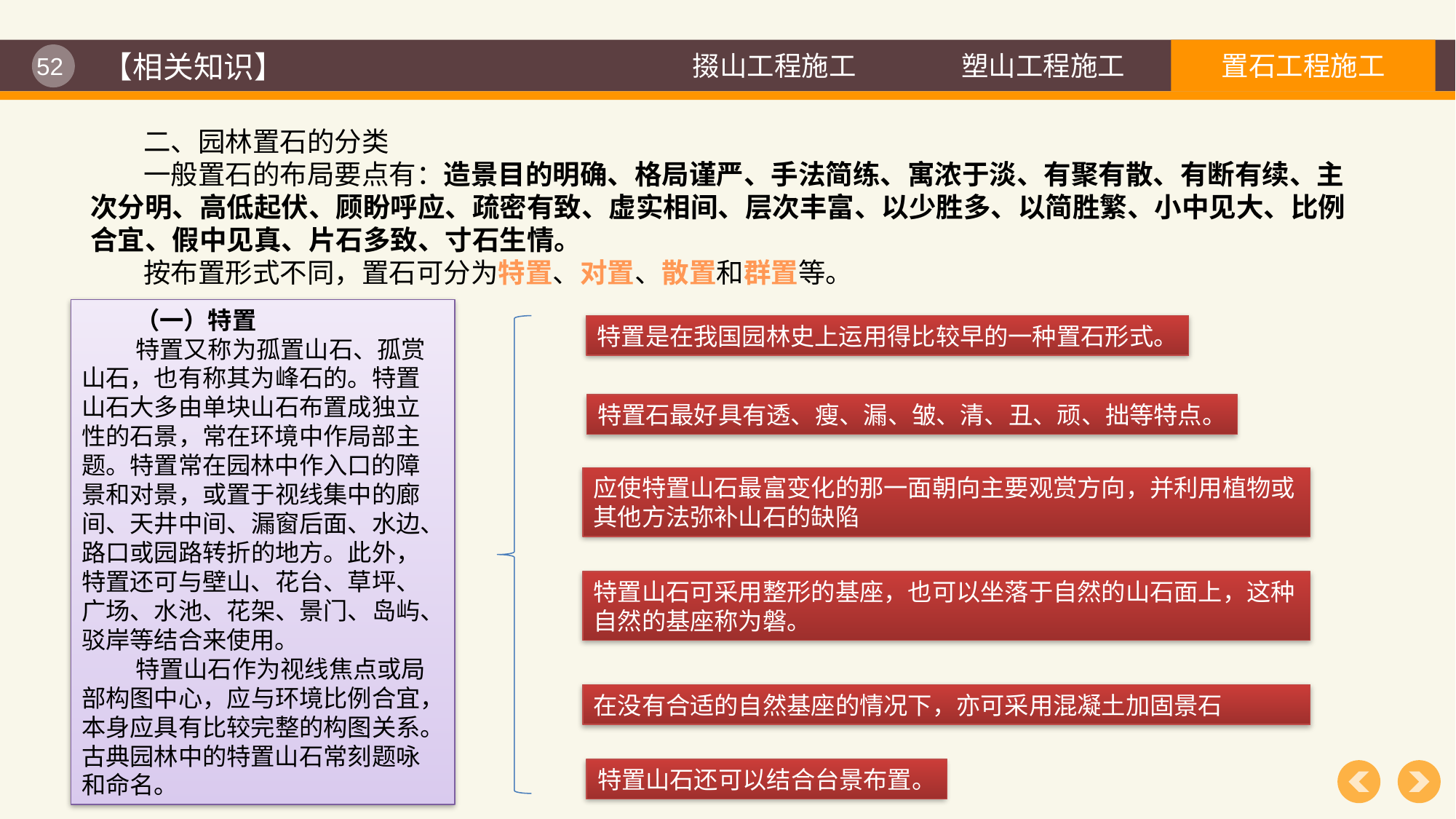

【相关知识】
二、园林置石的分类
一般置石的布局要点有：造景目的明确、格局谨严、手法简练、寓浓于淡、有聚有散、有断有续、主次分明、高低起伏、顾盼呼应、疏密有致、虚实相间、层次丰富、以少胜多、以简胜繁、小中见大、比例合宜、假中见真、片石多致、寸石生情。
按布置形式不同，置石可分为特置、对置、散置和群置等。
（一）特置
特置又称为孤置山石、孤赏山石，也有称其为峰石的。特置山石大多由单块山石布置成独立性的石景，常在环境中作局部主题。特置常在园林中作入口的障景和对景，或置于视线集中的廊间、天井中间、漏窗后面、水边、路口或园路转折的地方。此外，特置还可与壁山、花台、草坪、广场、水池、花架、景门、岛屿、驳岸等结合来使用。
特置山石作为视线焦点或局部构图中心，应与环境比例合宜，本身应具有比较完整的构图关系。古典园林中的特置山石常刻题咏和命名。

特置是在我国园林史上运用得比较早的一种置石形式。
特置石最好具有透、瘦、漏、皱、清、丑、顽、拙等特点。
应使特置山石最富变化的那一面朝向主要观赏方向，并利用植物或其他方法弥补山石的缺陷
特置山石可采用整形的基座，也可以坐落于自然的山石面上，这种自然的基座称为磐。
在没有合适的自然基座的情况下，亦可采用混凝土加固景石
特置山石还可以结合台景布置。